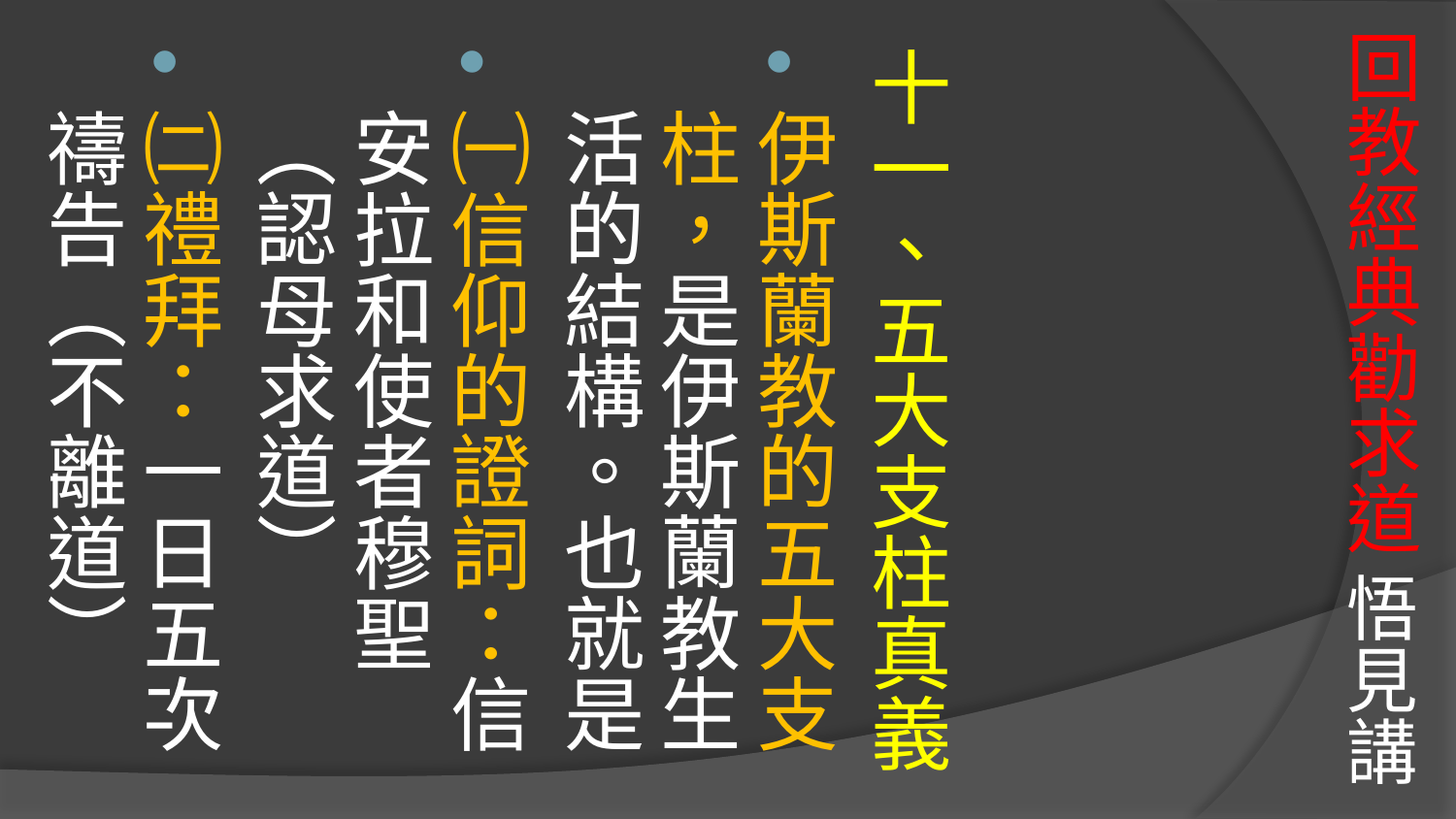

# 回教經典勸求道 悟見講
十一、五大支柱真義
伊斯蘭教的五大支柱，是伊斯蘭教生活的結構。也就是
㈠信仰的證詞：信安拉和使者穆聖（認母求道）
㈡禮拜：一日五次禱告（不離道）